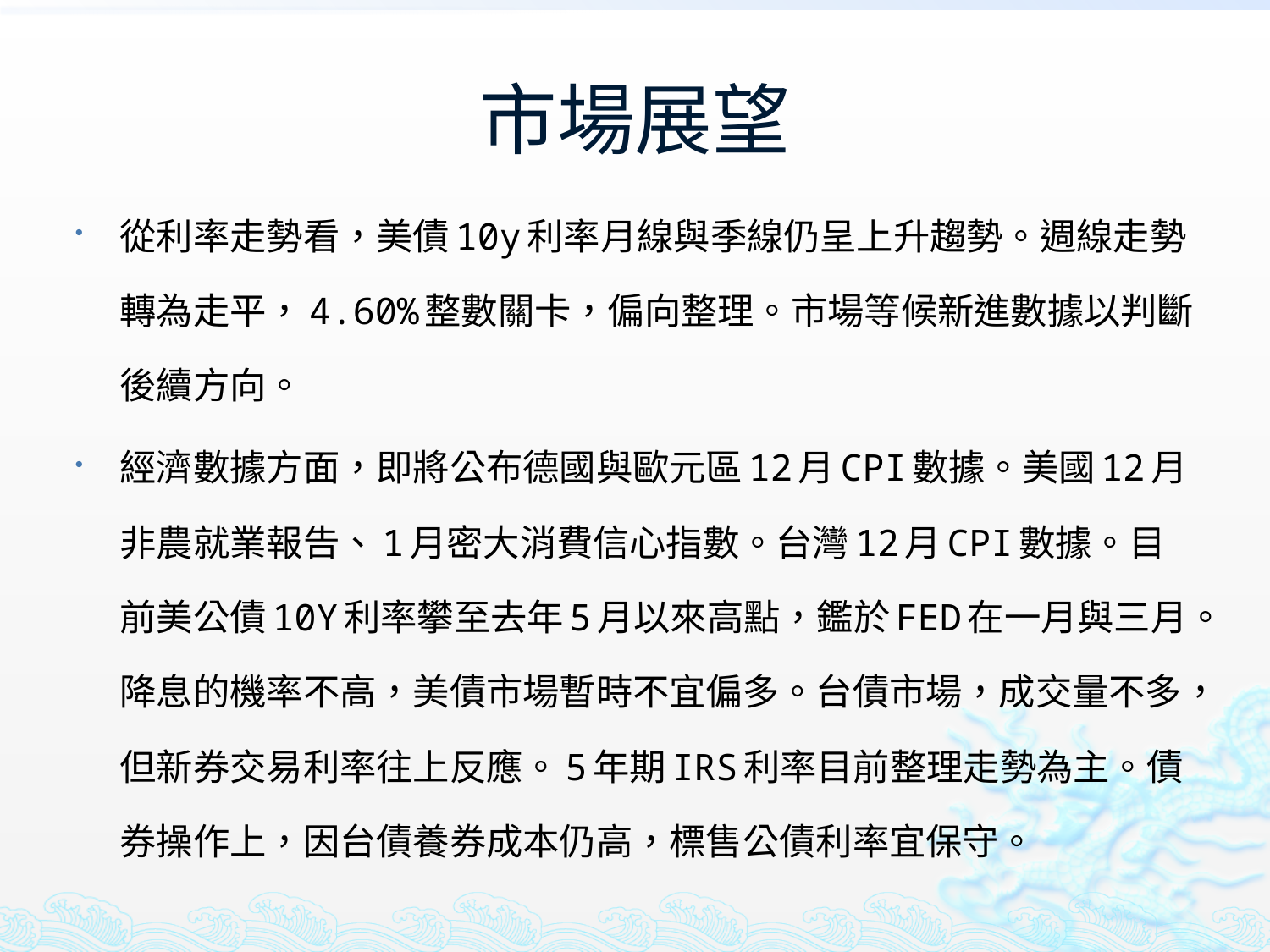

# 市場展望
從利率走勢看，美債10y利率月線與季線仍呈上升趨勢。週線走勢轉為走平，4.60%整數關卡，偏向整理。市場等候新進數據以判斷後續方向。
經濟數據方面，即將公布德國與歐元區12月CPI數據。美國12月非農就業報告、1月密大消費信心指數。台灣12月CPI數據。目前美公債10Y利率攀至去年5月以來高點，鑑於FED在一月與三月。降息的機率不高，美債市場暫時不宜偏多。台債市場，成交量不多，但新券交易利率往上反應。5年期IRS利率目前整理走勢為主。債券操作上，因台債養券成本仍高，標售公債利率宜保守。